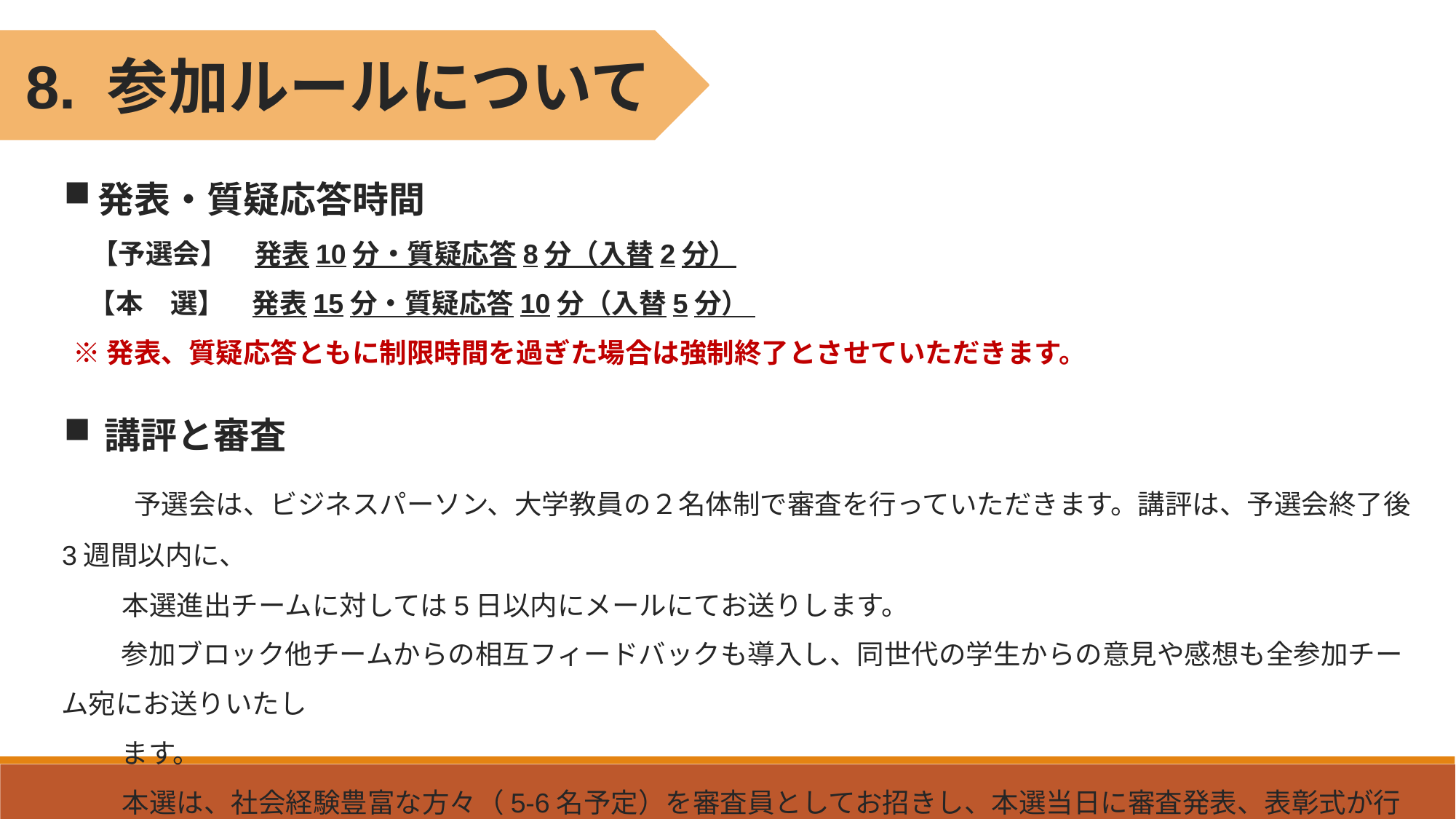

8. 参加ルールについて
発表・質疑応答時間
　【予選会】　発表10分・質疑応答8分（入替2分）
  【本　選】　発表15分・質疑応答10分（入替5分）
  ※発表、質疑応答ともに制限時間を過ぎた場合は強制終了とさせていただきます。

講評と審査
　　予選会は、ビジネスパーソン、大学教員の２名体制で審査を行っていただきます。講評は、予選会終了後3週間以内に、
　　 本選進出チームに対しては5日以内にメールにてお送りします。
　　 参加ブロック他チームからの相互フィードバックも導入し、同世代の学生からの意見や感想も全参加チーム宛にお送りいたし
　　 ます。
　　 本選は、社会経験豊富な方々（5-6名予定）を審査員としてお招きし、本選当日に審査発表、表彰式が行われます。